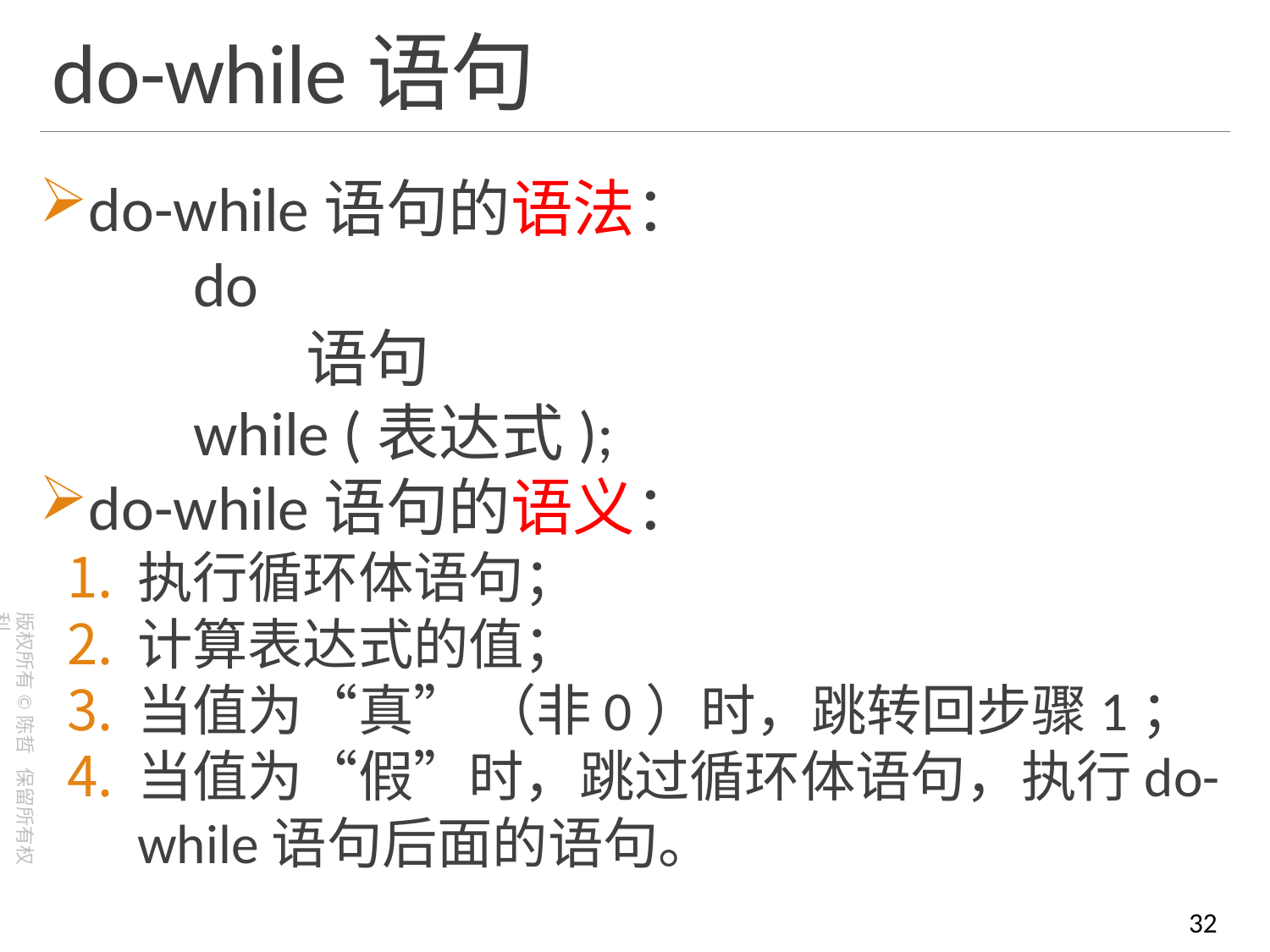

# do-while语句
do-while语句的语法：
           do
                  语句
           while (表达式);
do-while语句的语义：
执行循环体语句；
计算表达式的值；
当值为“真” （非0）时，跳转回步骤1；
当值为“假”时，跳过循环体语句，执行do-while语句后面的语句。
32